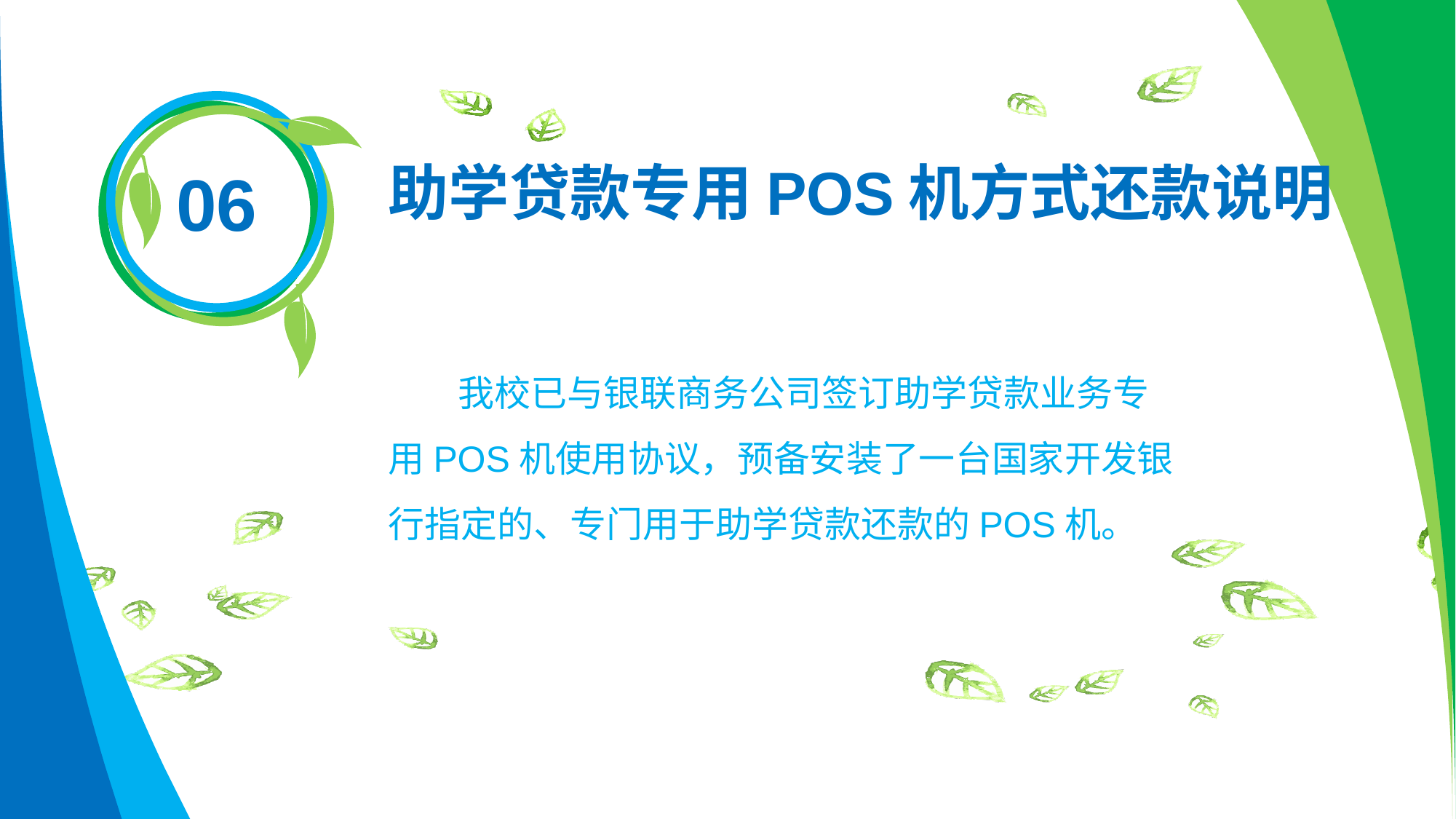

延时符
助学贷款专用POS机方式还款说明
06
          我校已与银联商务公司签订助学贷款业务专用POS机使用协议，预备安装了一台国家开发银行指定的、专门用于助学贷款还款的POS机。